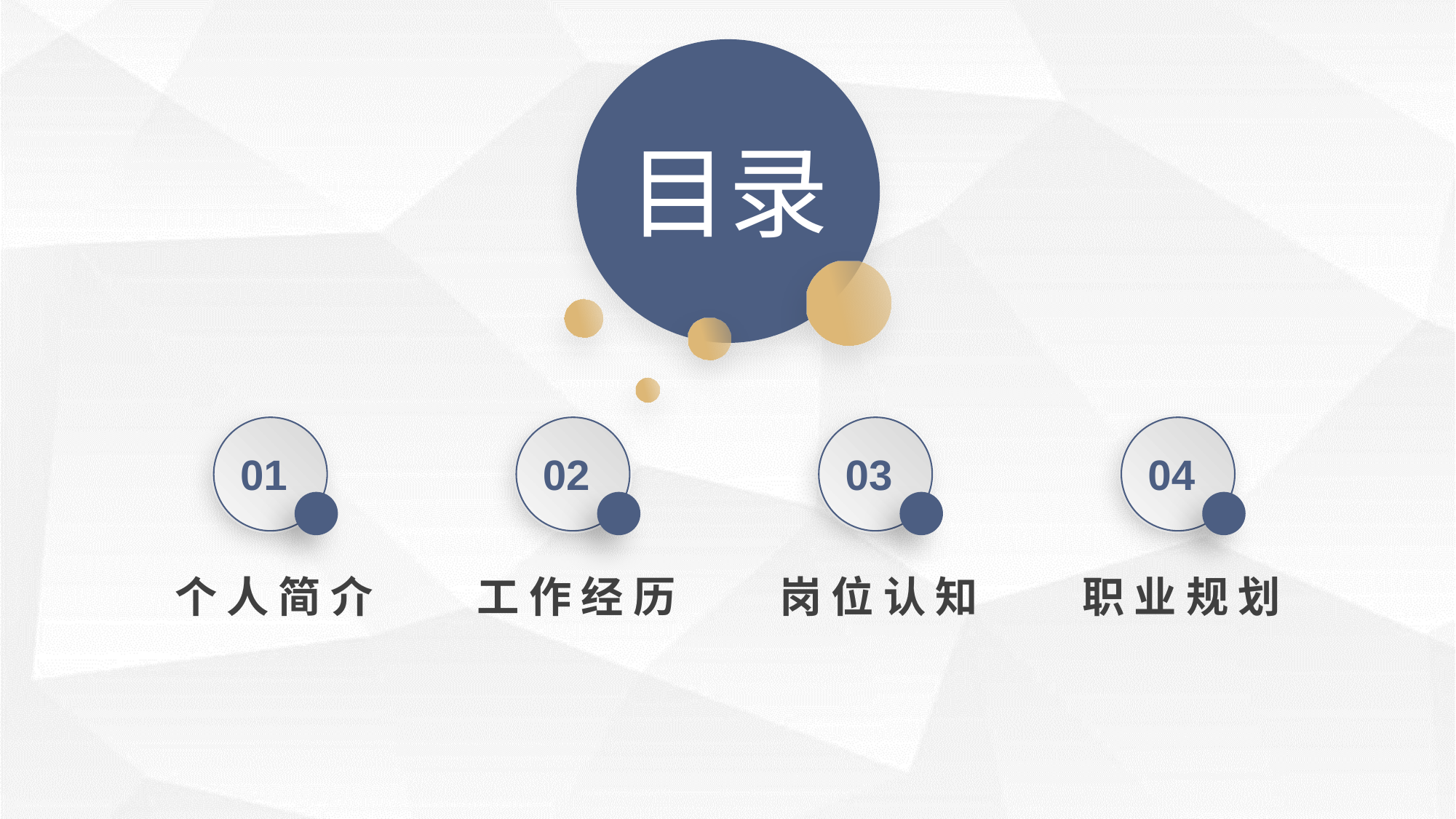

目录

01

个 人 简 介

02

工 作 经 历

03

岗 位 认 知

04

职 业 规 划